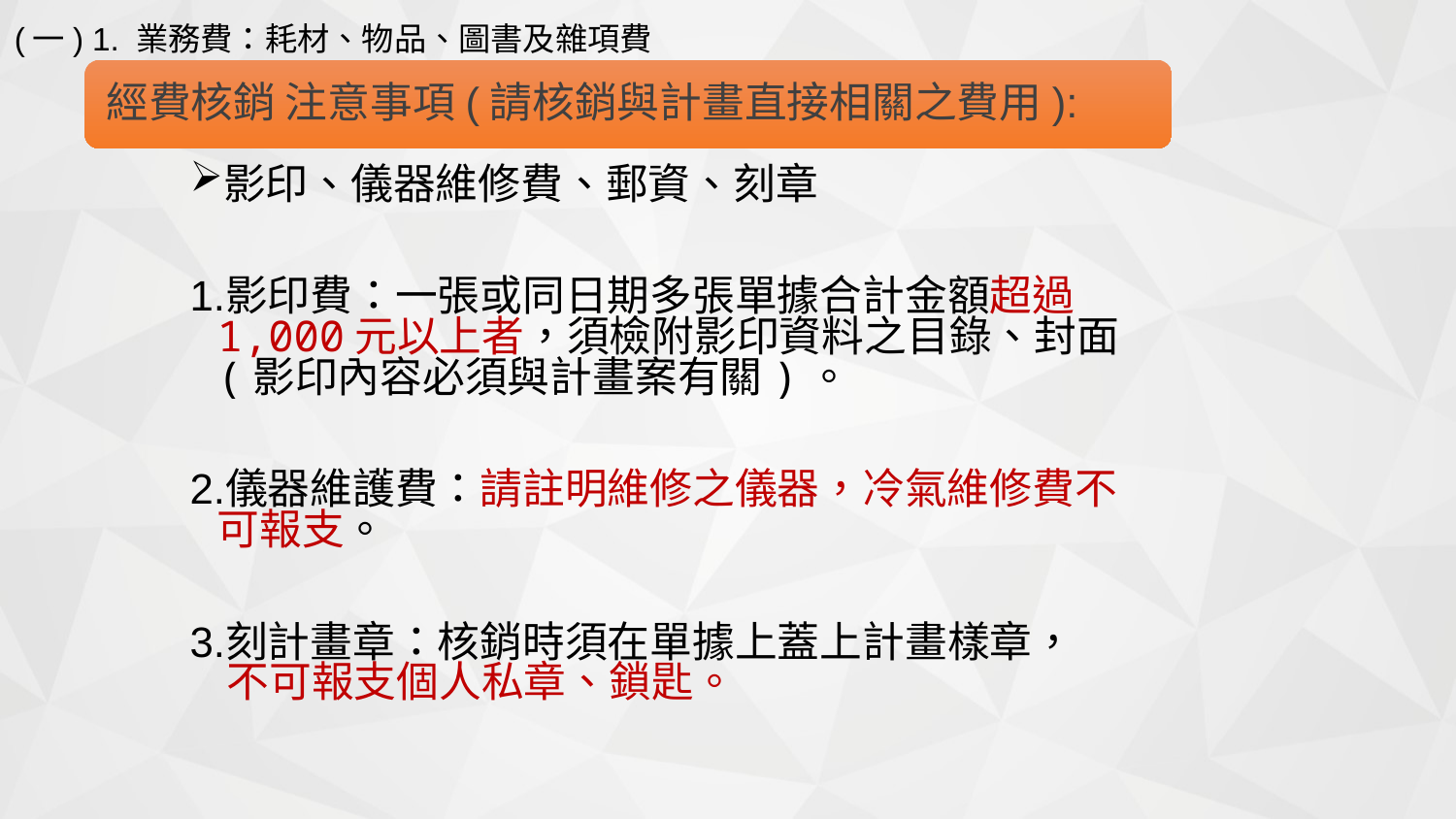

(一) 1. 業務費：耗材、物品、圖書及雜項費

經費核銷 注意事項(請核銷與計畫直接相關之費用):

影印、儀器維修費、郵資、刻章

影印費：一張或同日期多張單據合計金額超過1,000元以上者，須檢附影印資料之目錄、封面(影印內容必須與計畫案有關)。

儀器維護費：請註明維修之儀器，冷氣維修費不可報支。

刻計畫章：核銷時須在單據上蓋上計畫樣章，
 不可報支個人私章、鎖匙。